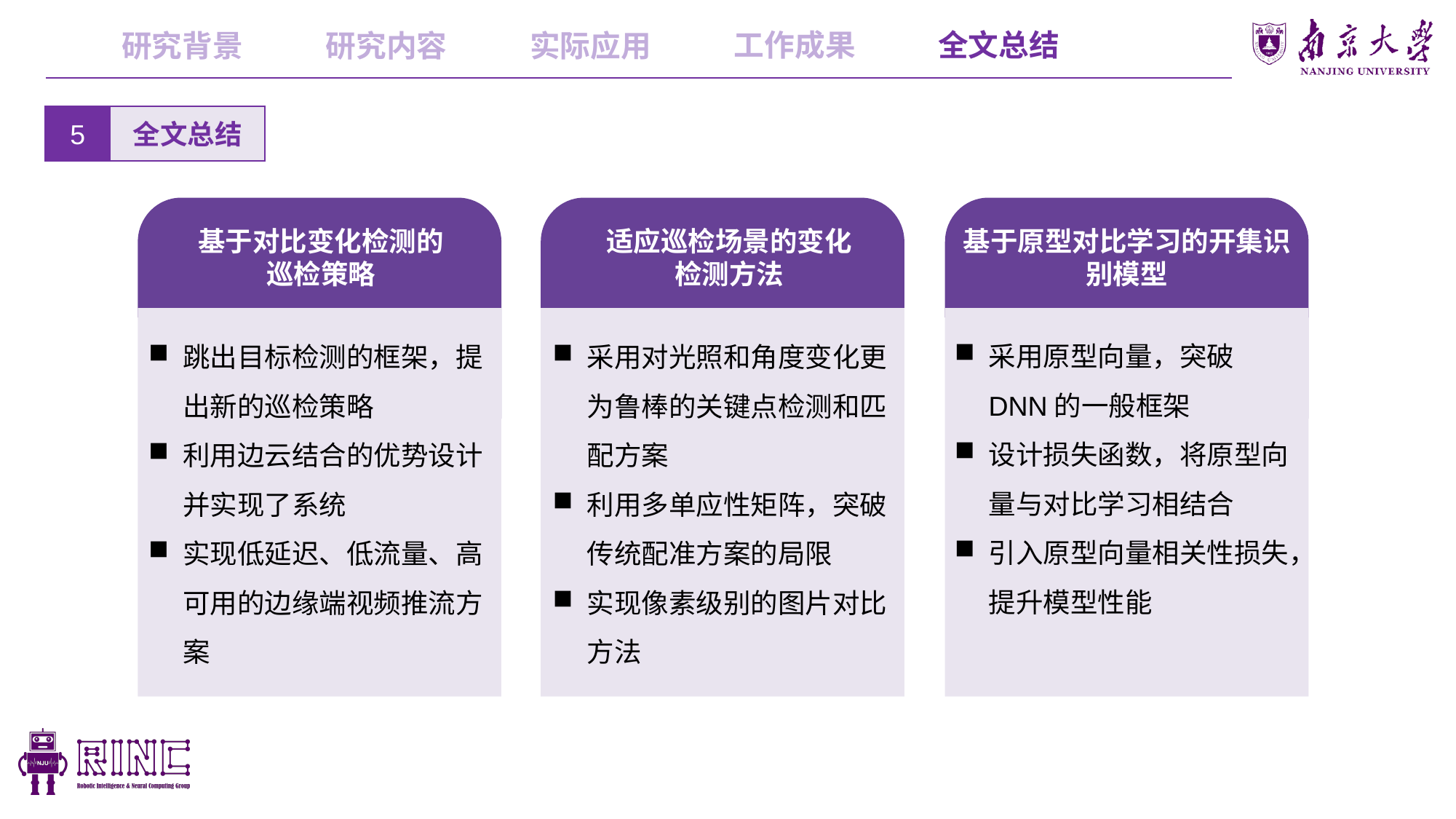

工作成果
全文总结
研究内容
实际应用
研究背景
5
全文总结

基于对比变化检测的巡检策略
适应巡检场景的变化检测方法
基于原型对比学习的开集识别模型

采用原型向量，突破DNN的一般框架
设计损失函数，将原型向量与对比学习相结合
引入原型向量相关性损失，提升模型性能
跳出目标检测的框架，提出新的巡检策略
利用边云结合的优势设计并实现了系统
实现低延迟、低流量、高可用的边缘端视频推流方案

采用对光照和角度变化更为鲁棒的关键点检测和匹配方案
利用多单应性矩阵，突破传统配准方案的局限
实现像素级别的图片对比方法